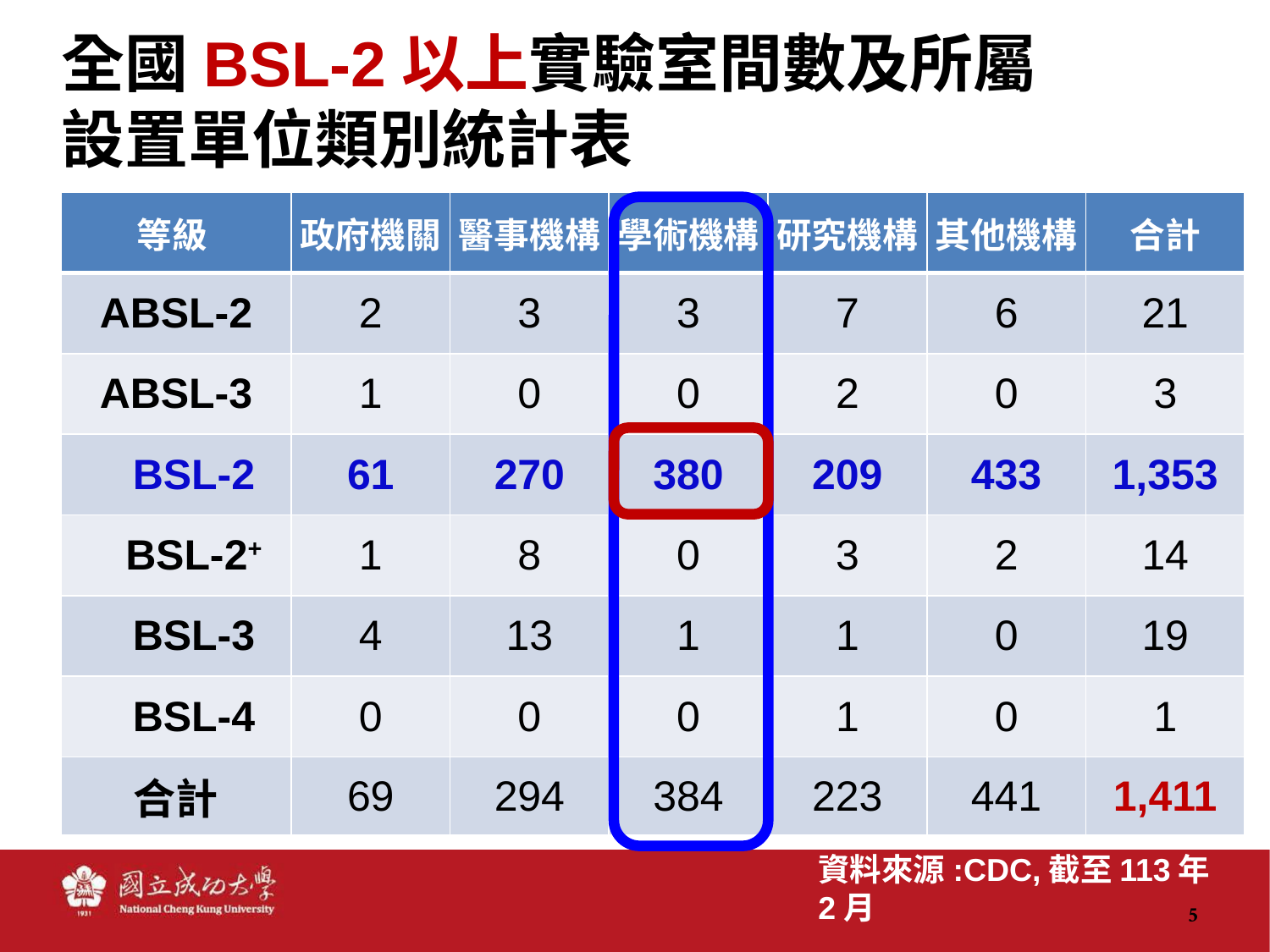

# 全國BSL-2以上實驗室間數及所屬 設置單位類別統計表
| 等級 | 政府機關 | 醫事機構 | 學術機構 | 研究機構 | 其他機構 | 合計 |
| --- | --- | --- | --- | --- | --- | --- |
| ABSL-2 | 2 | 3 | 3 | 7 | 6 | 21 |
| ABSL-3 | 1 | 0 | 0 | 2 | 0 | 3 |
| BSL-2 | 61 | 270 | 380 | 209 | 433 | 1,353 |
| BSL-2+ | 1 | 8 | 0 | 3 | 2 | 14 |
| BSL-3 | 4 | 13 | 1 | 1 | 0 | 19 |
| BSL-4 | 0 | 0 | 0 | 1 | 0 | 1 |
| 合計 | 69 | 294 | 384 | 223 | 441 | 1,411 |

資料來源:CDC,截至113年2月
5